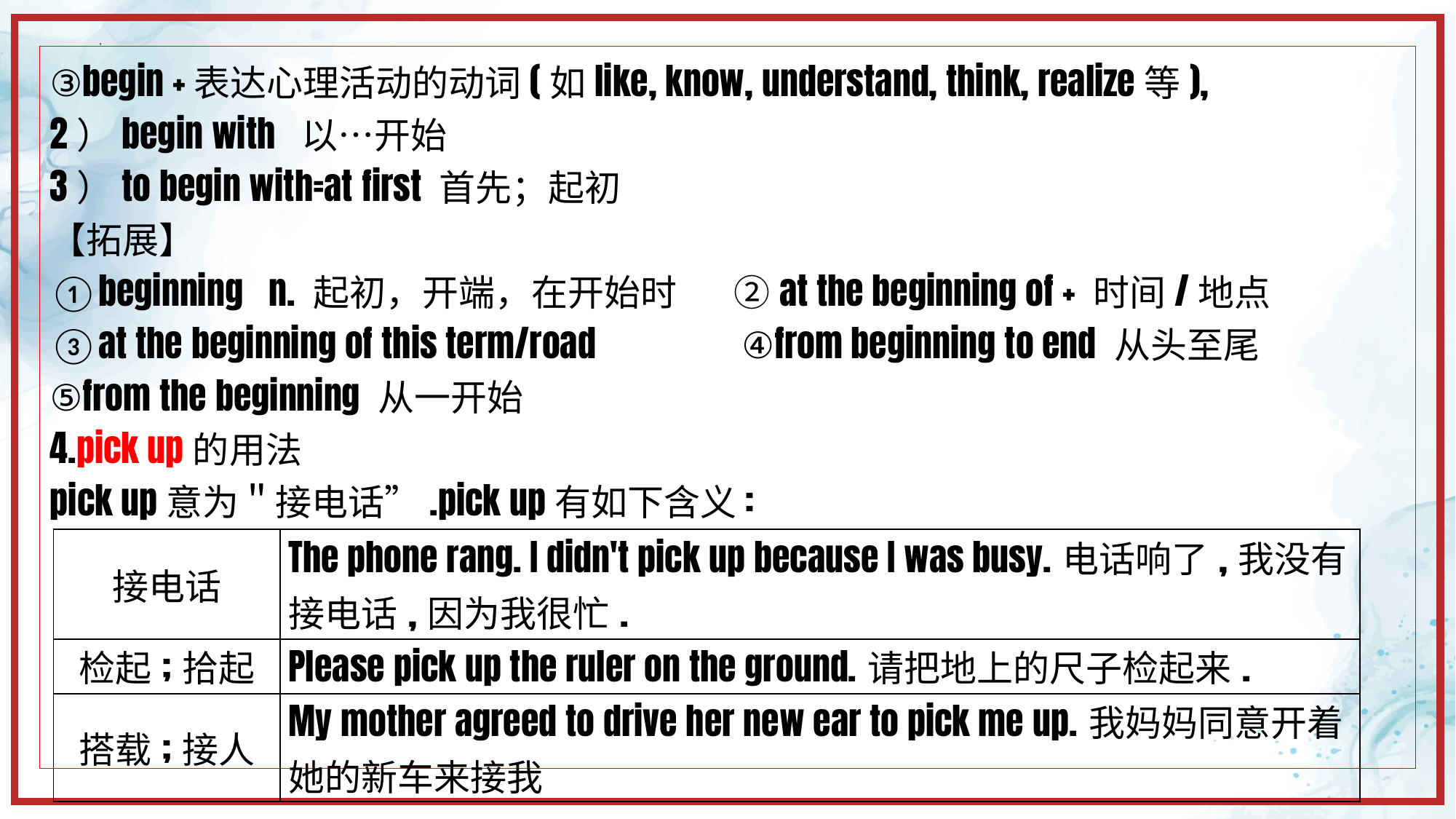

③begin +表达心理活动的动词(如like, know, understand, think, realize等),
2）begin with  以…开始
3）to begin with=at first 首先；起初
【拓展】
①beginning   n. 起初，开端，在开始时       ②at the beginning of + 时间/地点
③at the beginning of this term/road                 ④from beginning to end 从头至尾
⑤from the beginning 从一开始
4.pick up的用法
pick up意为＂接电话”.pick up有如下含义:

| 接电话 | The phone rang. I didn't pick up because I was busy.电话响了,我没有接电话,因为我很忙. |
| --- | --- |
| 检起;拾起 | Please pick up the ruler on the ground.请把地上的尺子检起来. |
| 搭载;接人 | My mother agreed to drive her new ear to pick me up.我妈妈同意开着她的新车来接我 |